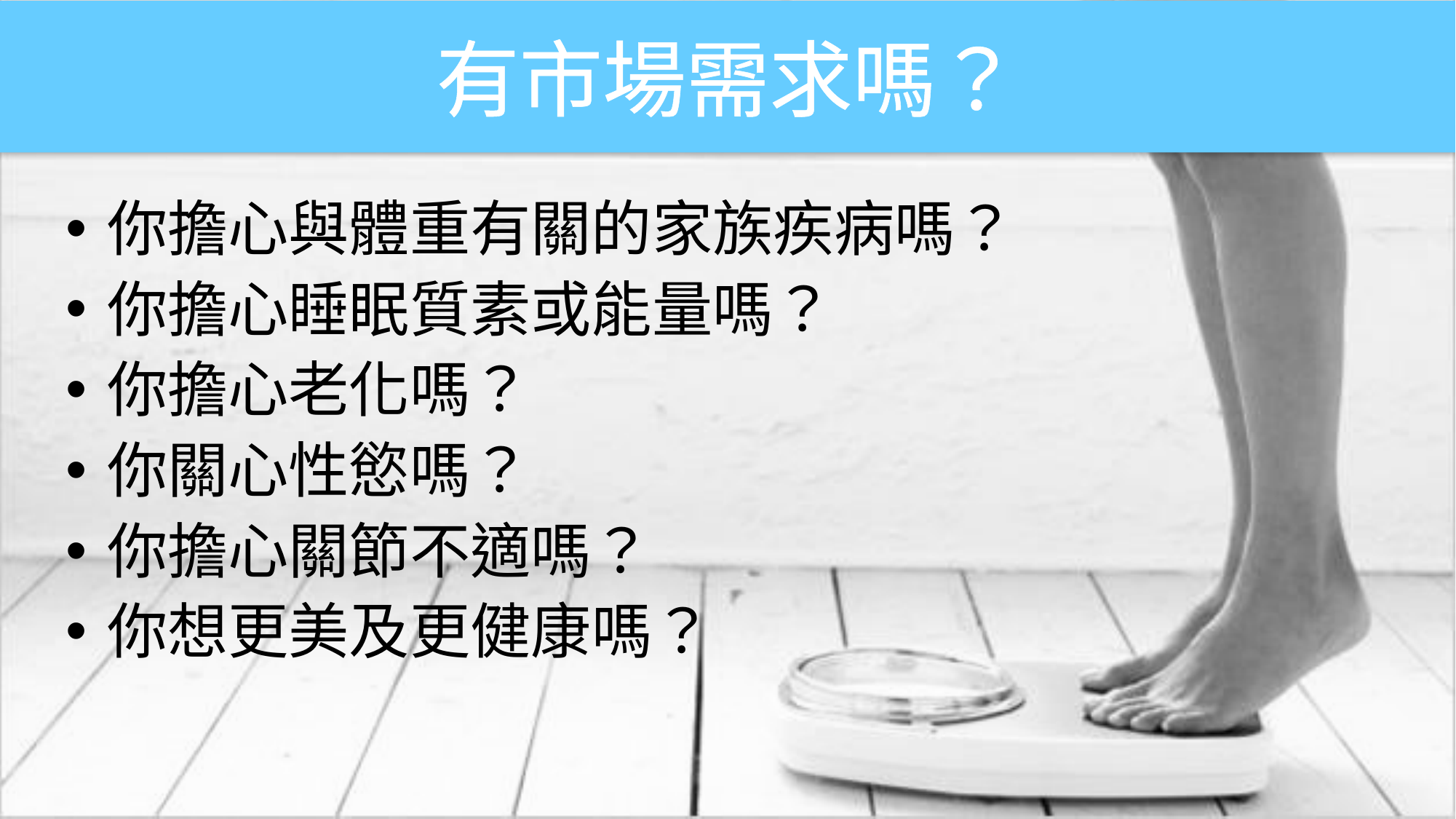

有市場需求嗎？
你擔心與體重有關的家族疾病嗎？
你擔心睡眠質素或能量嗎？
你擔心老化嗎？
你關心性慾嗎？
你擔心關節不適嗎？
你想更美及更健康嗎？